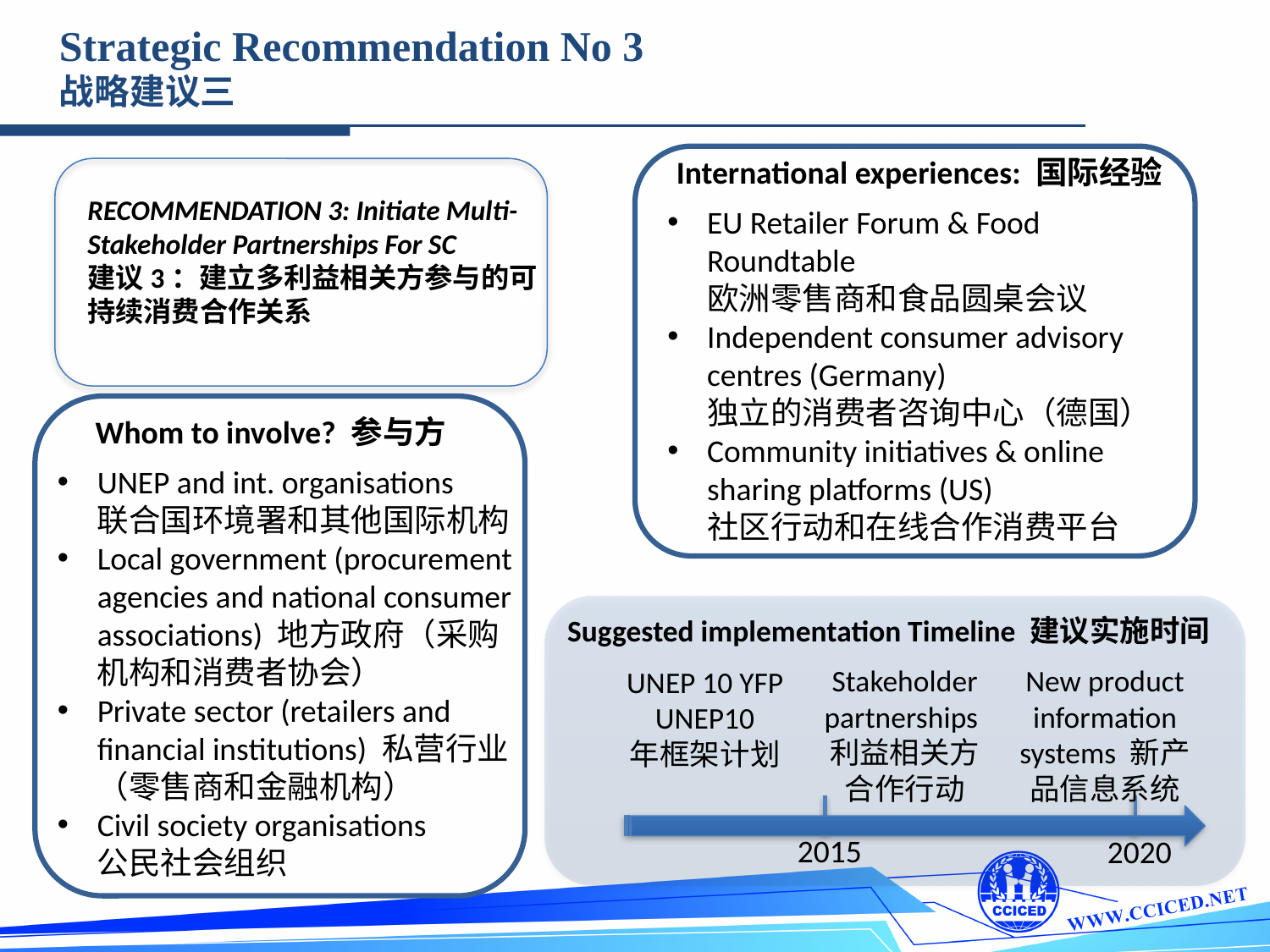

Strategic Recommendation No 3
战略建议三

International experiences: 国际经验
RECOMMENDATION 3: Initiate Multi-Stakeholder Partnerships For SC
建议3：建立多利益相关方参与的可持续消费合作关系

EU Retailer Forum & Food Roundtable
欧洲零售商和食品圆桌会议
Independent consumer advisory centres (Germany)
独立的消费者咨询中心（德国）
Community initiatives & online sharing platforms (US)
社区行动和在线合作消费平台

TEXT
TEXT
TEXT
TEXT

Whom to involve? 参与方
UNEP and int. organisations     联合国环境署和其他国际机构
Local government (procurement agencies and national consumer associations) 地方政府（采购机构和消费者协会）
Private sector (retailers and financial institutions) 私营行业（零售商和金融机构）
Civil society organisations         公民社会组织

Suggested implementation Timeline 建议实施时间

New product information systems 新产品信息系统
Stakeholder partnerships利益相关方合作行动
UNEP 10 YFP
UNEP10
年框架计划

2015
2020